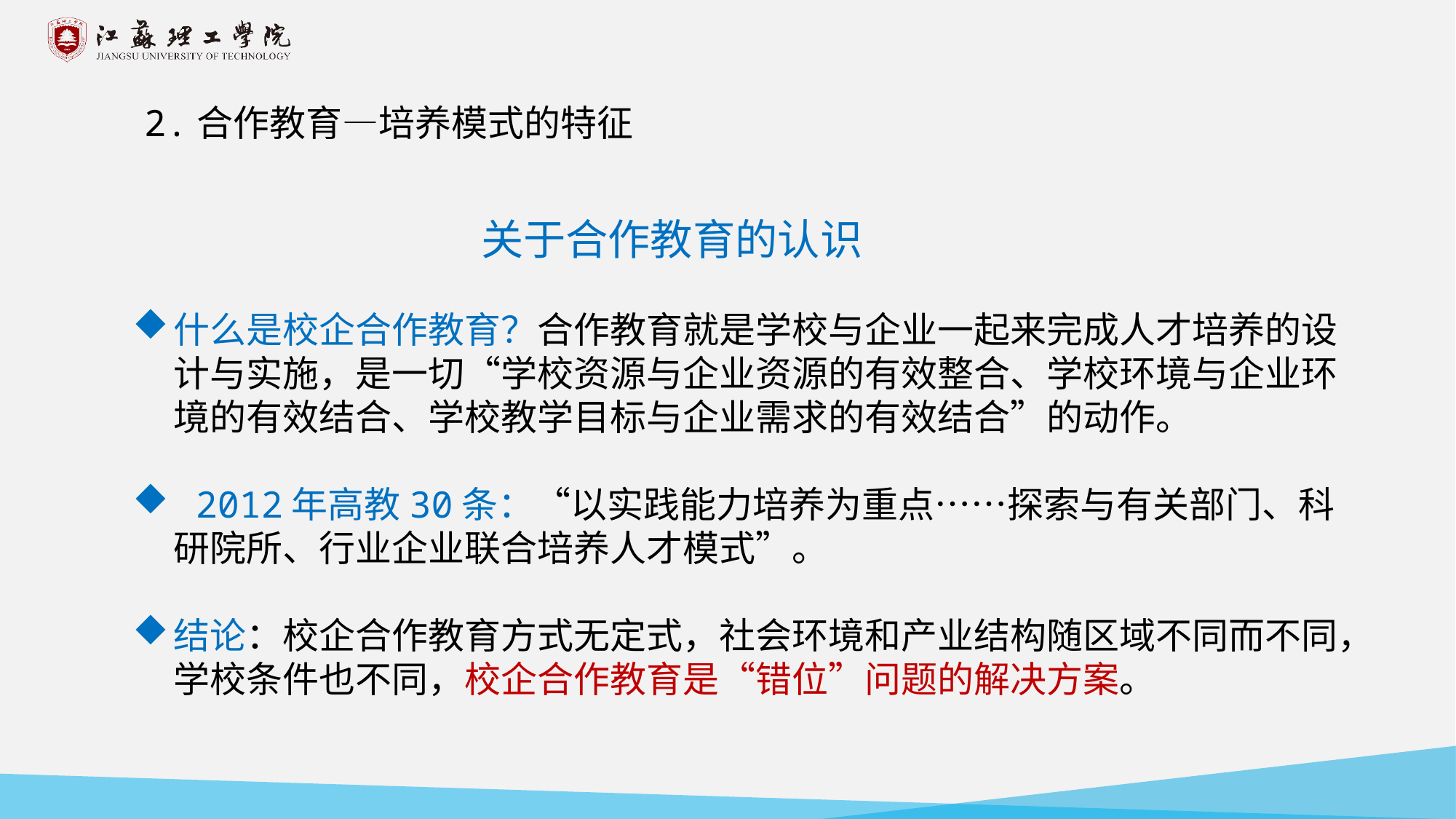

2.合作教育—培养模式的特征

关于合作教育的认识
什么是校企合作教育？合作教育就是学校与企业一起来完成人才培养的设计与实施，是一切“学校资源与企业资源的有效整合、学校环境与企业环境的有效结合、学校教学目标与企业需求的有效结合”的动作。

 2012年高教30条：“以实践能力培养为重点……探索与有关部门、科研院所、行业企业联合培养人才模式”。

结论：校企合作教育方式无定式，社会环境和产业结构随区域不同而不同，学校条件也不同，校企合作教育是“错位”问题的解决方案。